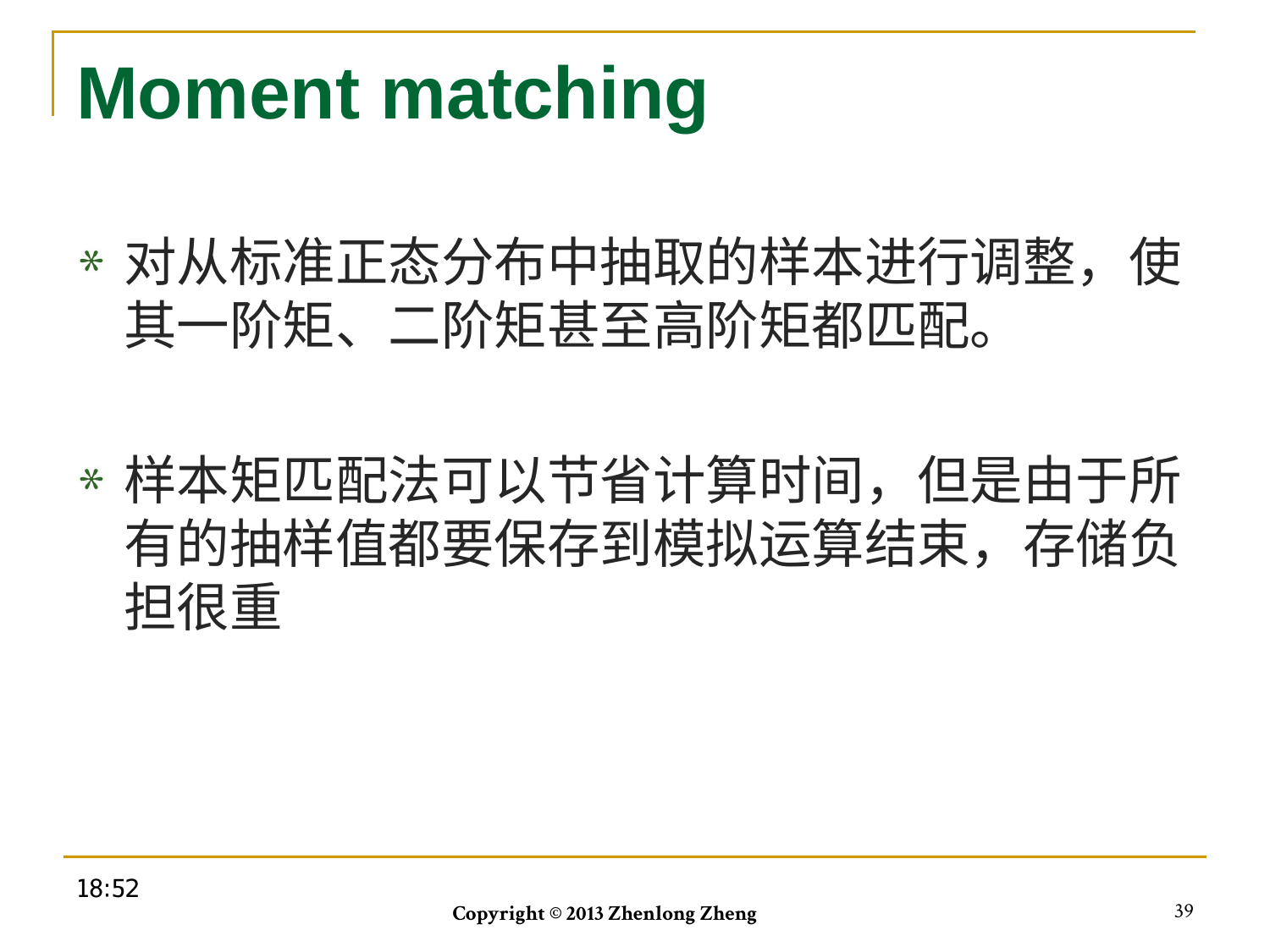

# Moment matching
对从标准正态分布中抽取的样本进行调整，使其一阶矩、二阶矩甚至高阶矩都匹配。

样本矩匹配法可以节省计算时间，但是由于所有的抽样值都要保存到模拟运算结束，存储负担很重

18:52
39
Copyright © 2013 Zhenlong Zheng